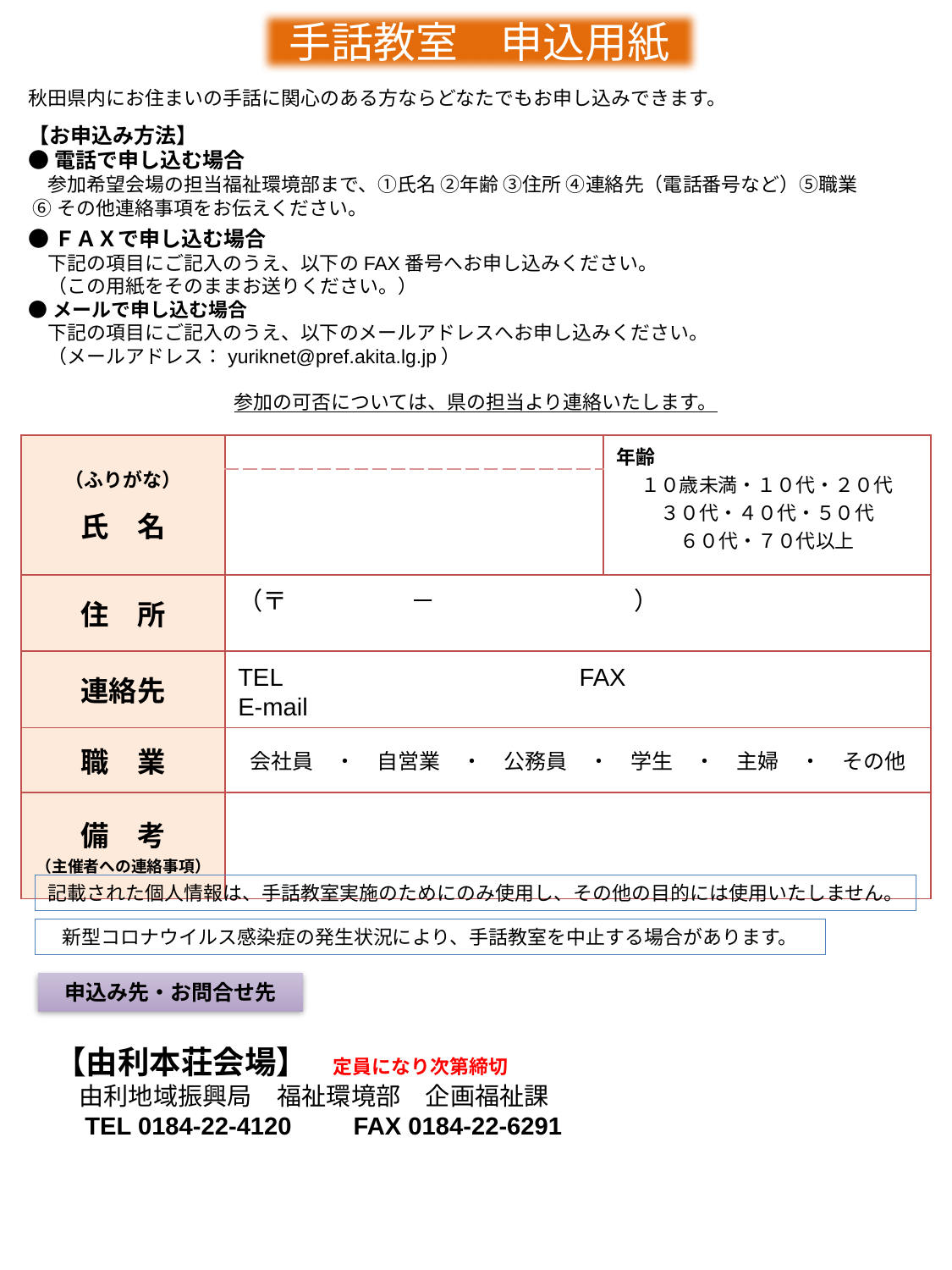

手話教室　申込用紙
秋田県内にお住まいの手話に関心のある方ならどなたでもお申し込みできます。

【お申込み方法】
●電話で申し込む場合
　参加希望会場の担当福祉環境部まで、①氏名 ②年齢 ③住所 ④連絡先（電話番号など）⑤職業
 ⑥その他連絡事項をお伝えください。

●ＦＡＸで申し込む場合
　下記の項目にご記入のうえ、以下のFAX番号へお申し込みください。
　（この用紙をそのままお送りください。）
●メールで申し込む場合
　下記の項目にご記入のうえ、以下のメールアドレスへお申し込みください。
　（メールアドレス：yuriknet@pref.akita.lg.jp）

参加の可否については、県の担当より連絡いたします。
| （ふりがな） 氏　名 |  | 年齢 １０歳未満・１０代・２０代 ３０代・４０代・５０代 ６０代・７０代以上 |
| --- | --- | --- |
|  |  |  |
| 住　所 | （〒　　　　　－　　　　　　　　） |  |
| 連絡先 | TEL　　　　　 　　　　　　FAX E-mail |  |
| 職　業 | 会社員　・　自営業　・　公務員　・　学生　・　主婦　・　その他 |  |
| 備　考 （主催者への連絡事項） |  |  |
記載された個人情報は、手話教室実施のためにのみ使用し、その他の目的には使用いたしません。
新型コロナウイルス感染症の発生状況により、手話教室を中止する場合があります。
申込み先・お問合せ先
【由利本荘会場】　定員になり次第締切
　由利地域振興局　福祉環境部　企画福祉課
　TEL 0184-22-4120　　FAX 0184-22-6291